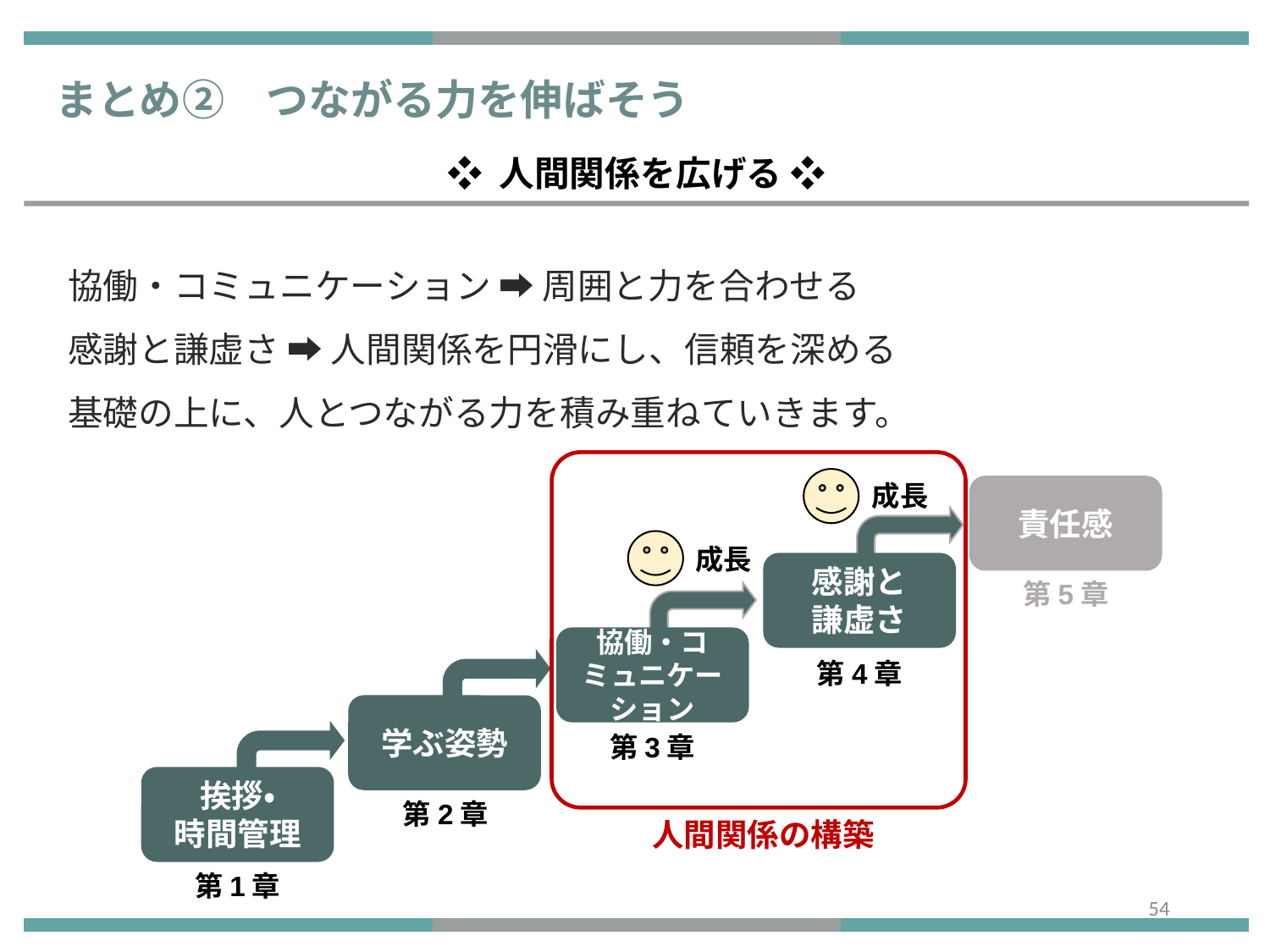

まとめ②　つながる力を伸ばそう
❖ 人間関係を広げる ❖

協働・コミュニケーション ➡ 周囲と力を合わせる
感謝と謙虚さ ➡ 人間関係を円滑にし、信頼を深める
基礎の上に、人とつながる力を積み重ねていきます。

成長
責任感

成長
感謝と
謙虚さ
第5章

協働・コミュニケーション
第4章

学ぶ姿勢

第3章
挨拶・
時間管理
第2章
人間関係の構築
第1章
54